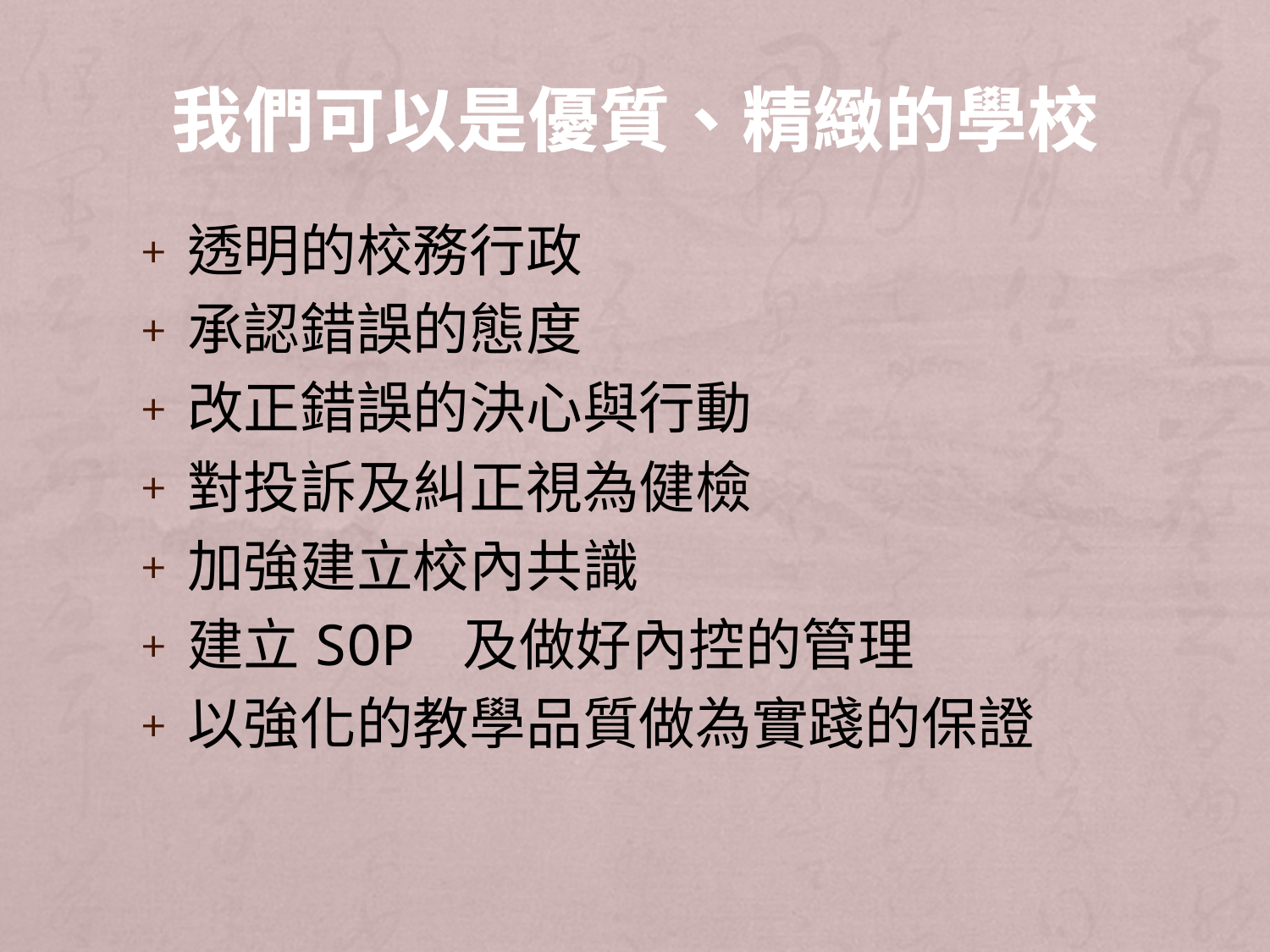

# 我們可以是優質、精緻的學校
透明的校務行政
承認錯誤的態度
改正錯誤的決心與行動
對投訴及糾正視為健檢
加強建立校內共識
建立SOP 及做好內控的管理
以強化的教學品質做為實踐的保證